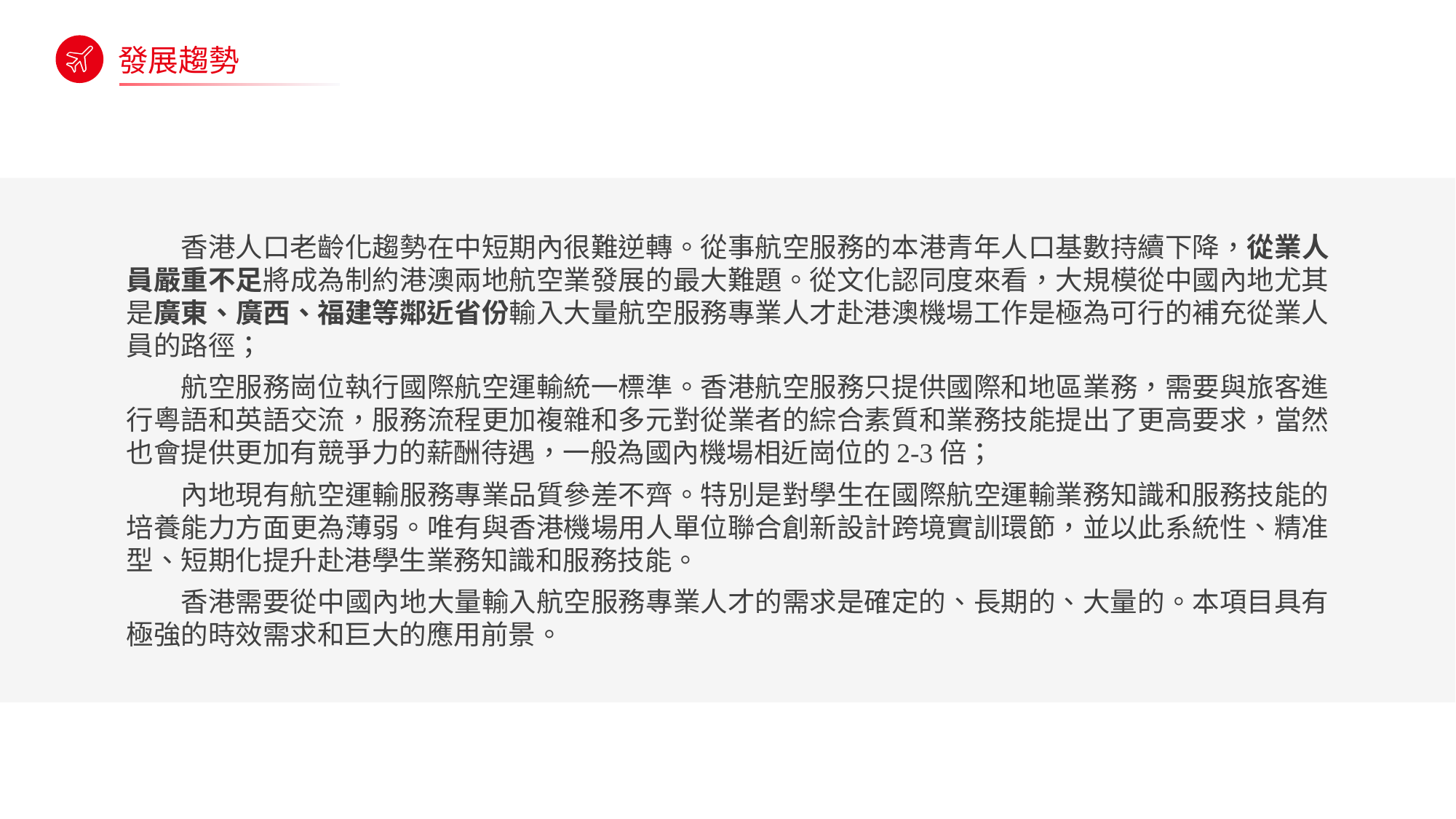

發展趨勢

香港人口老齡化趨勢在中短期內很難逆轉。從事航空服務的本港青年人口基數持續下降，從業人員嚴重不足將成為制約港澳兩地航空業發展的最大難題。從文化認同度來看，大規模從中國內地尤其是廣東、廣西、福建等鄰近省份輸入大量航空服務專業人才赴港澳機場工作是極為可行的補充從業人員的路徑；
航空服務崗位執行國際航空運輸統一標準。香港航空服務只提供國際和地區業務，需要與旅客進行粵語和英語交流，服務流程更加複雜和多元對從業者的綜合素質和業務技能提出了更高要求，當然也會提供更加有競爭力的薪酬待遇，一般為國內機場相近崗位的2-3倍；
內地現有航空運輸服務專業品質參差不齊。特別是對學生在國際航空運輸業務知識和服務技能的培養能力方面更為薄弱。唯有與香港機場用人單位聯合創新設計跨境實訓環節，並以此系統性、精准型、短期化提升赴港學生業務知識和服務技能。
香港需要從中國內地大量輸入航空服務專業人才的需求是確定的、長期的、大量的。本項目具有極強的時效需求和巨大的應用前景。